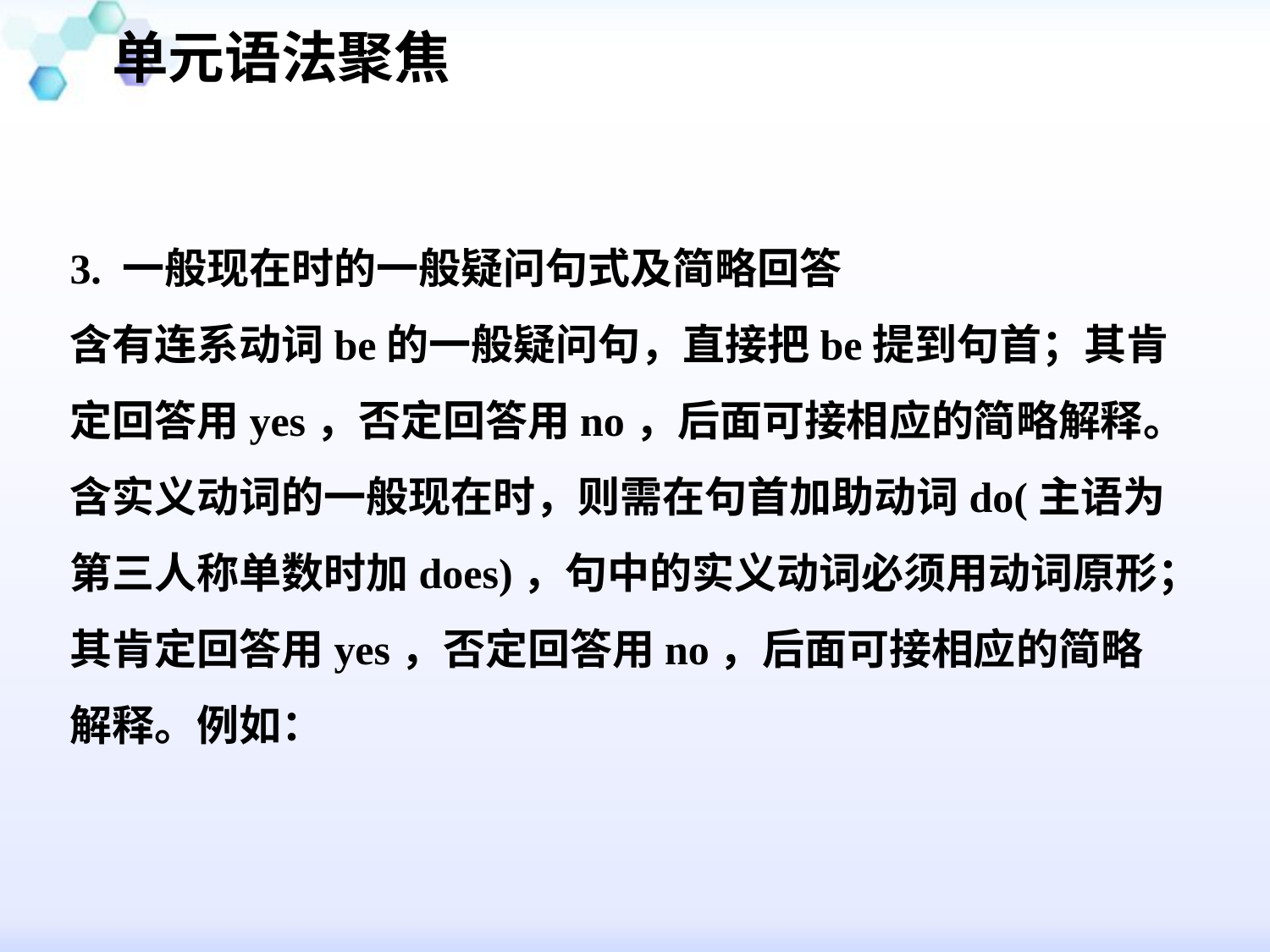

单元语法聚焦
#
3. 一般现在时的一般疑问句式及简略回答
含有连系动词be的一般疑问句，直接把be提到句首；其肯定回答用yes，否定回答用no，后面可接相应的简略解释。含实义动词的一般现在时，则需在句首加助动词do(主语为第三人称单数时加does)，句中的实义动词必须用动词原形；其肯定回答用yes，否定回答用no，后面可接相应的简略解释。例如：